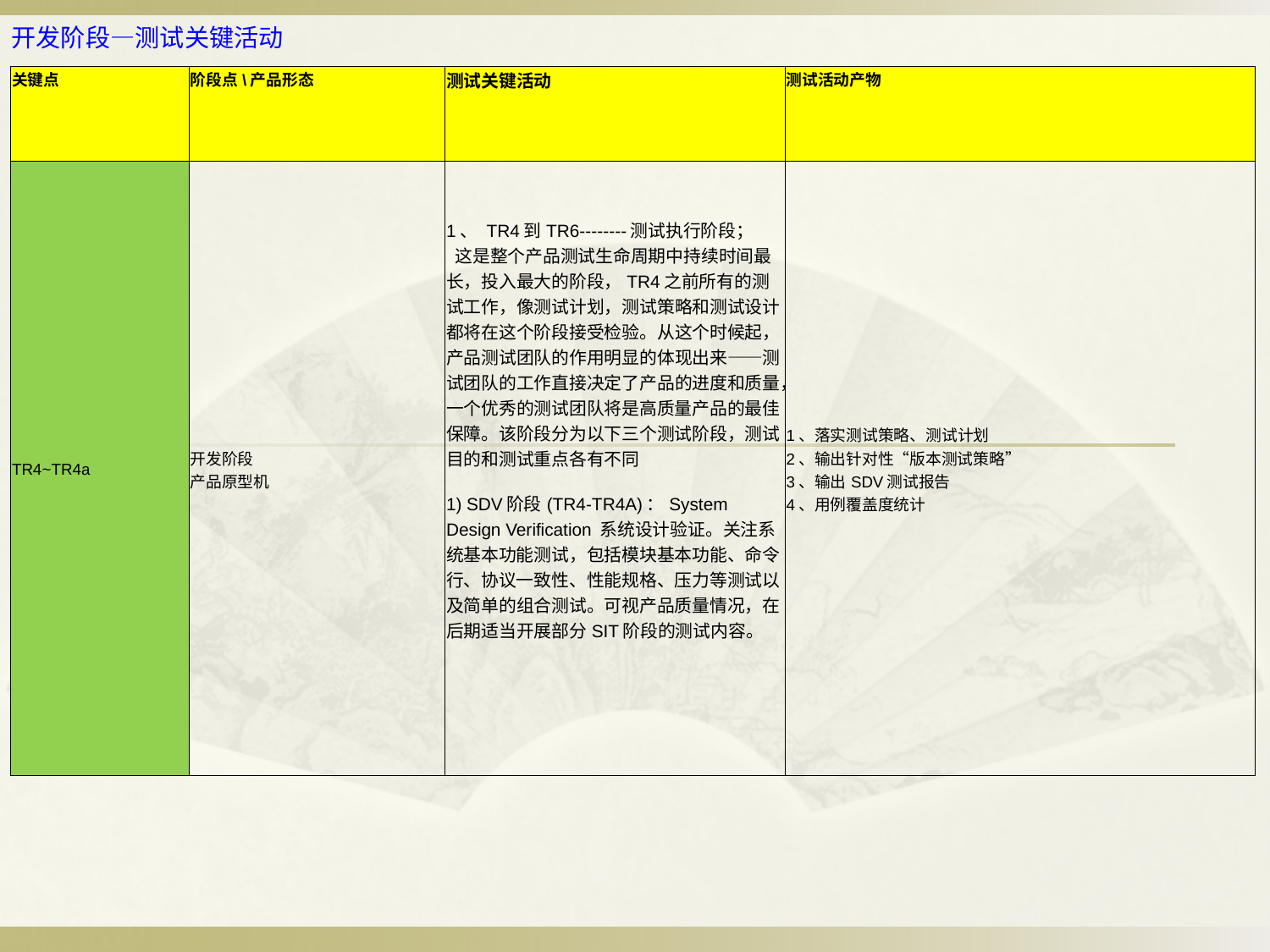

# 开发阶段—测试关键活动
| 关键点 | 阶段点\产品形态 | 测试关键活动 | 测试活动产物 |
| --- | --- | --- | --- |
| TR4~TR4a | 开发阶段 产品原型机 | 1、 TR4到TR6--------测试执行阶段； 这是整个产品测试生命周期中持续时间最长，投入最大的阶段，TR4之前所有的测试工作，像测试计划，测试策略和测试设计都将在这个阶段接受检验。从这个时候起，产品测试团队的作用明显的体现出来——测试团队的工作直接决定了产品的进度和质量，一个优秀的测试团队将是高质量产品的最佳保障。该阶段分为以下三个测试阶段，测试目的和测试重点各有不同 1) SDV阶段(TR4-TR4A)：System Design Verification 系统设计验证。关注系统基本功能测试，包括模块基本功能、命令行、协议一致性、性能规格、压力等测试以及简单的组合测试。可视产品质量情况，在后期适当开展部分SIT阶段的测试内容。 | 1、落实测试策略、测试计划 2、输出针对性“版本测试策略” 3、输出SDV测试报告 4、用例覆盖度统计 |